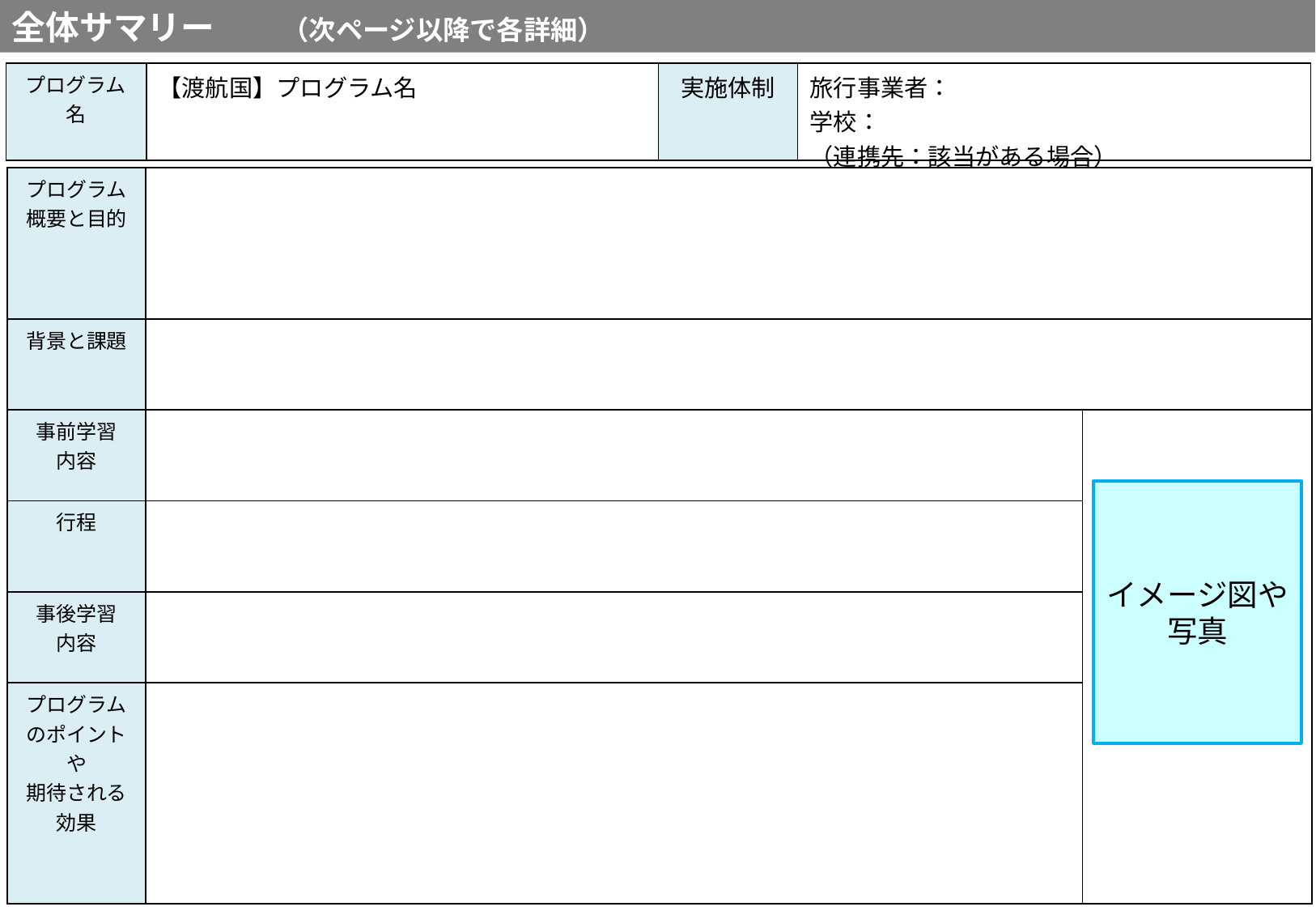

全体サマリー　　（次ページ以降で各詳細）
| プログラム名 | 【渡航国】プログラム名 | 実施体制 | 旅行事業者： 学校： （連携先：該当がある場合） |
| --- | --- | --- | --- |
| プログラム 概要と目的 |  |  |
| --- | --- | --- |
| 背景と課題 |  |  |
| 事前学習 内容 |  |  |
| 行程 |  |  |
| 事後学習 内容 |  |  |
| プログラムのポイントや 期待される効果 |  |  |
・本文のフォトサイズは【10.5ポイント以上】を厳守してください。
・提出するファイルの容量は10MB以内としてください。
イメージ図や
写真